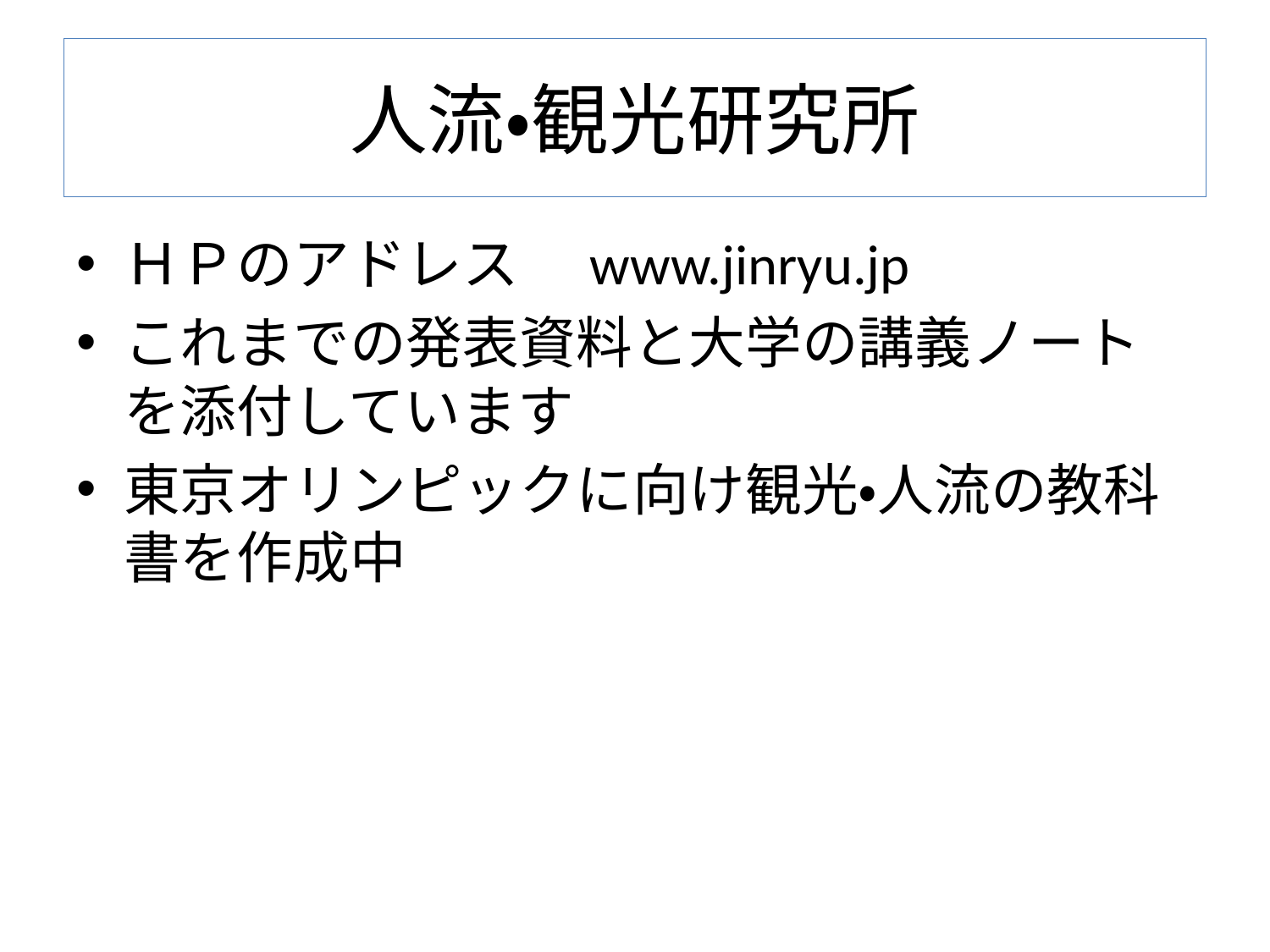

# 人流・観光研究所
ＨＰのアドレス　www.jinryu.jp
これまでの発表資料と大学の講義ノートを添付しています
東京オリンピックに向け観光・人流の教科書を作成中